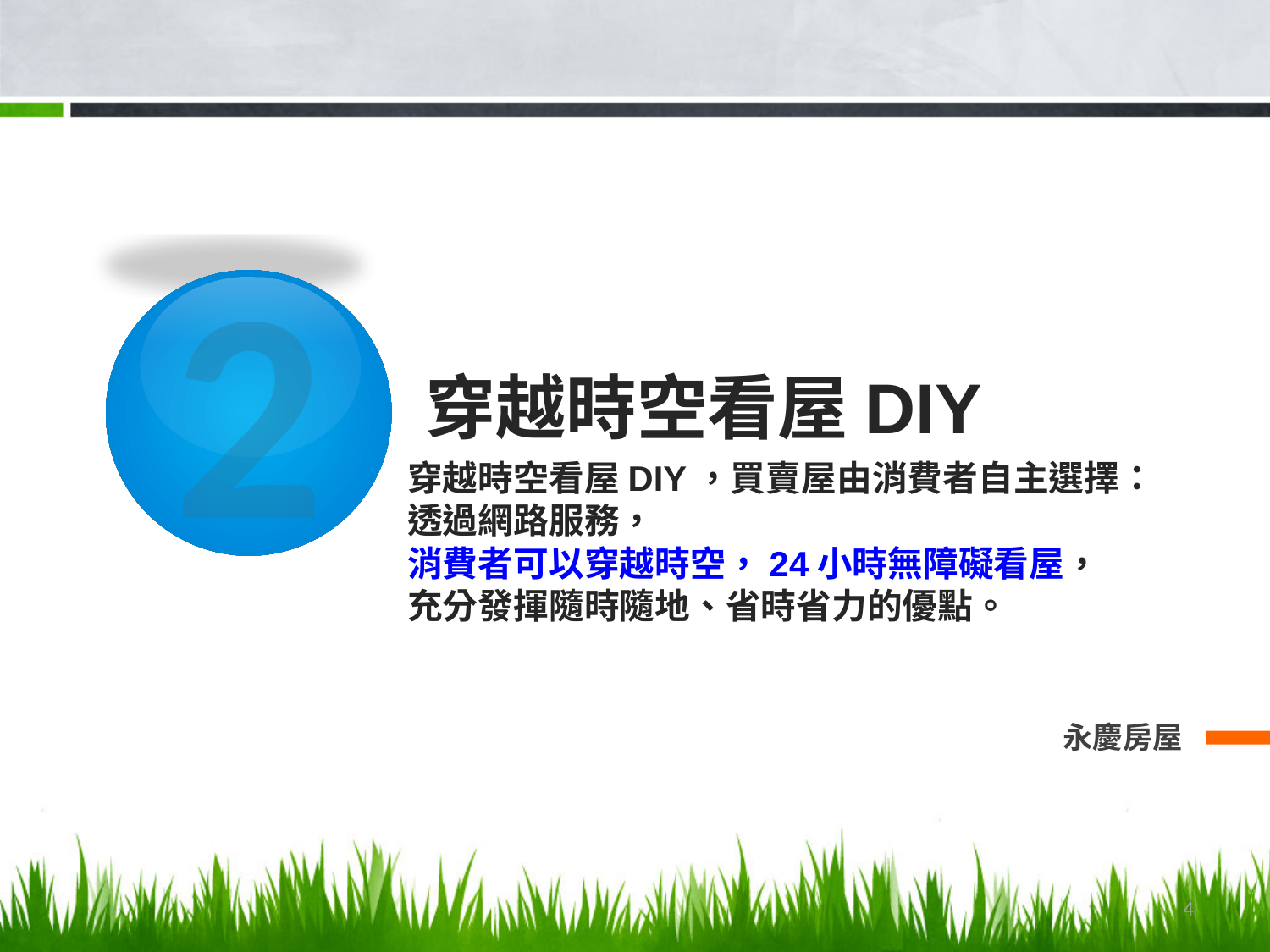

2

# 穿越時空看屋DIY
穿越時空看屋DIY，買賣屋由消費者自主選擇：
透過網路服務，
消費者可以穿越時空，24小時無障礙看屋，
充分發揮隨時隨地、省時省力的優點。
永慶房屋
4